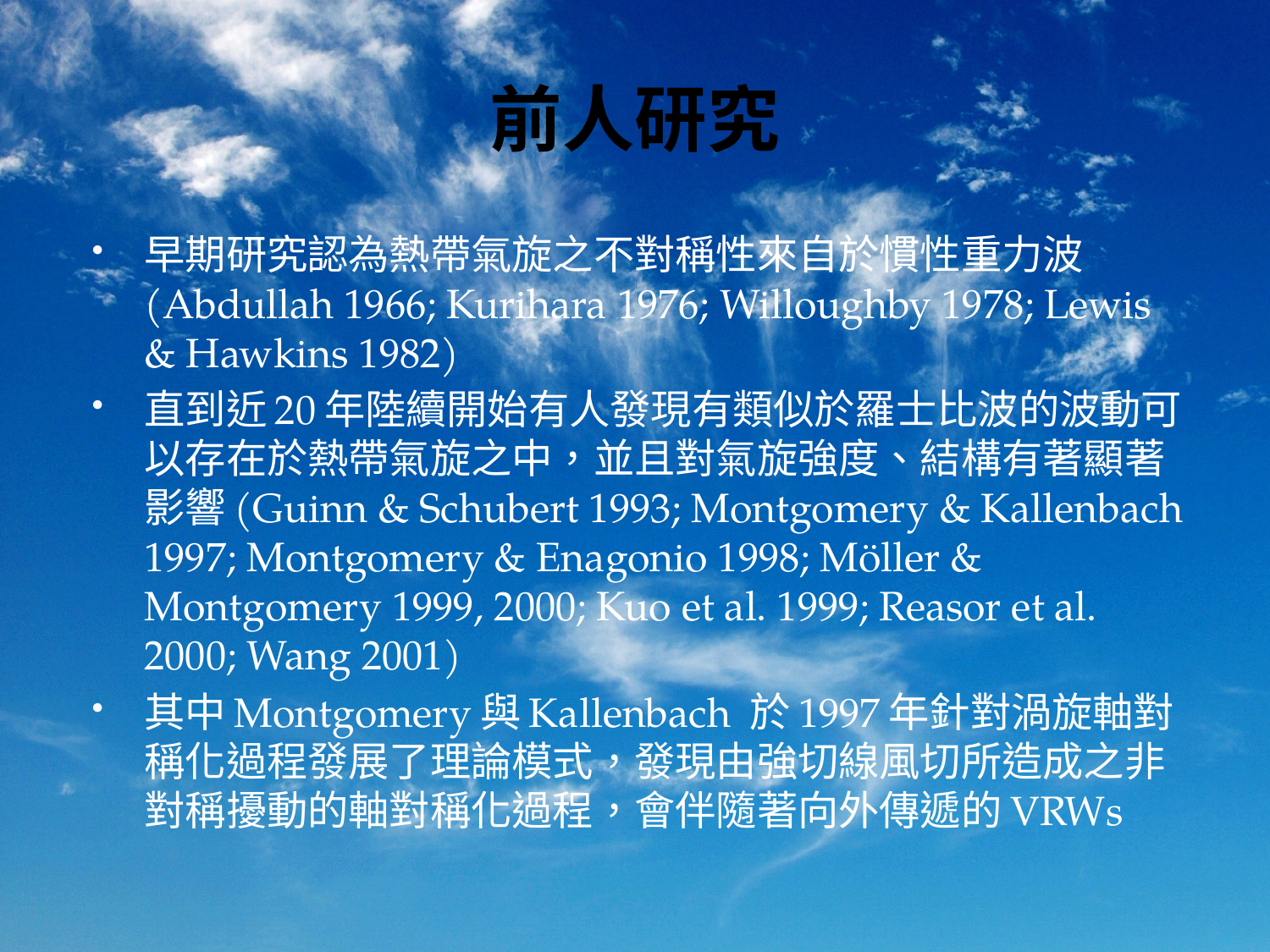

# 前人研究
早期研究認為熱帶氣旋之不對稱性來自於慣性重力波(Abdullah 1966; Kurihara 1976; Willoughby 1978; Lewis & Hawkins 1982)
直到近20年陸續開始有人發現有類似於羅士比波的波動可以存在於熱帶氣旋之中，並且對氣旋強度、結構有著顯著影響(Guinn & Schubert 1993; Montgomery & Kallenbach 1997; Montgomery & Enagonio 1998; Möller & Montgomery 1999, 2000; Kuo et al. 1999; Reasor et al. 2000; Wang 2001)
其中Montgomery與Kallenbach 於1997年針對渦旋軸對稱化過程發展了理論模式，發現由強切線風切所造成之非對稱擾動的軸對稱化過程，會伴隨著向外傳遞的VRWs